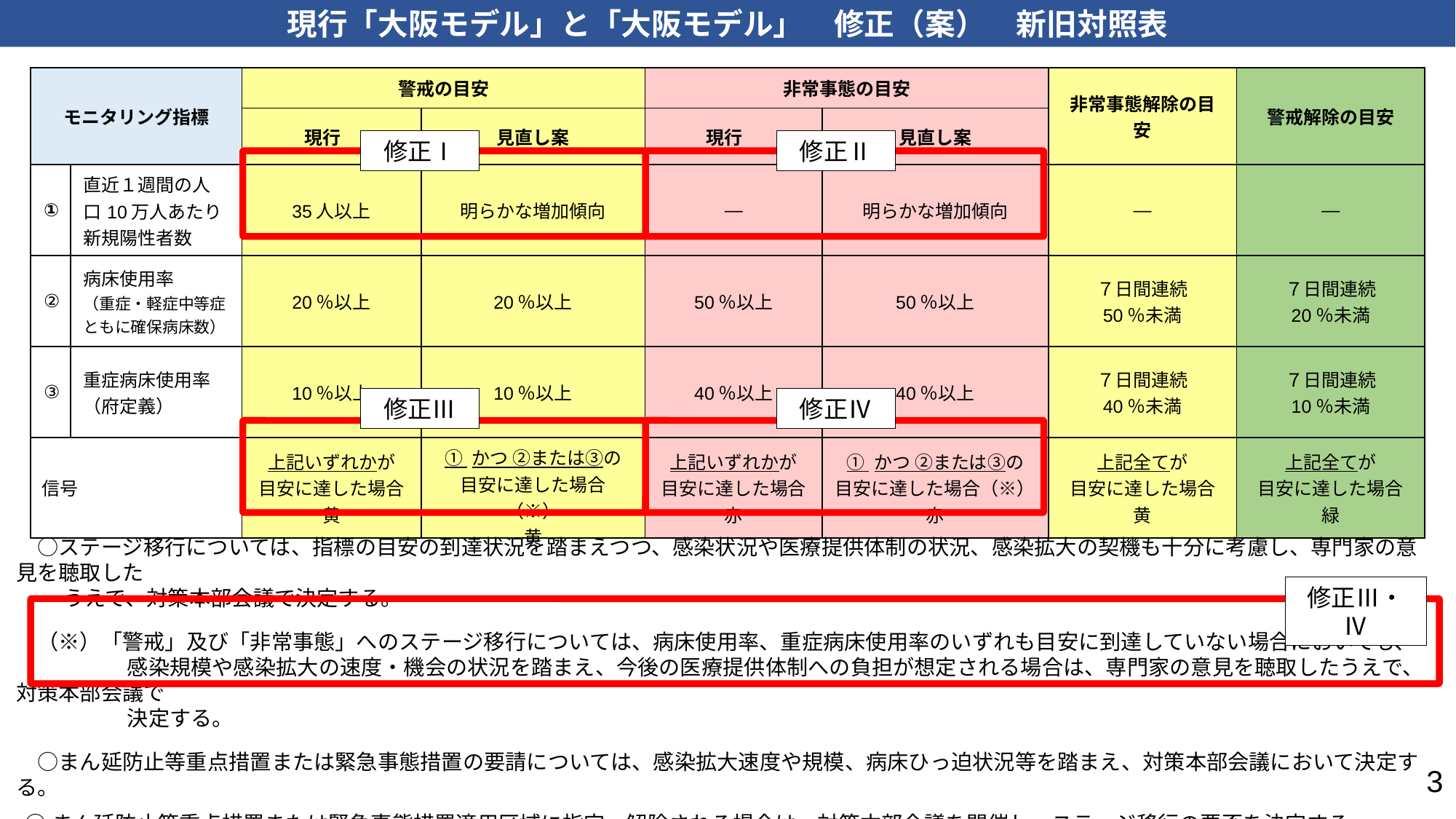

現行「大阪モデル」と「大阪モデル」　修正（案）　新旧対照表
| モニタリング指標 |  | 警戒の目安 | 警戒の目安 | 非常事態の目安 |  | 非常事態解除の目安 | 警戒解除の目安 |
| --- | --- | --- | --- | --- | --- | --- | --- |
|  |  | 現行 | 見直し案 | 現行 | 見直し案 |  |  |
| ① | 直近１週間の人口10万人あたり新規陽性者数 | 35人以上 | 明らかな増加傾向 | ― | 明らかな増加傾向 | ― | ― |
| ② | 病床使用率 （重症・軽症中等症ともに確保病床数） | 20％以上 | 20％以上 | 50％以上 | 50％以上 | ７日間連続 50％未満 | ７日間連続 20％未満 |
| ③ | 重症病床使用率 （府定義） | 10％以上 | 10％以上 | 40％以上 | 40％以上 | ７日間連続 40％未満 | ７日間連続 10％未満 |
| 信号 |  | 上記いずれかが 目安に達した場合 黄 | ① かつ ②または③の 目安に達した場合（※） 黄 | 上記いずれかが 目安に達した場合 赤 | ① かつ ②または③の 目安に達した場合（※） 赤 | 上記全てが 目安に達した場合 黄 | 上記全てが 目安に達した場合 緑 |
修正Ⅰ
修正Ⅱ

修正Ⅲ
修正Ⅳ

　○ステージ移行については、指標の目安の到達状況を踏まえつつ、感染状況や医療提供体制の状況、感染拡大の契機も十分に考慮し、専門家の意見を聴取した
　　 うえで、対策本部会議で決定する。

　（※）「警戒」及び「非常事態」へのステージ移行については、病床使用率、重症病床使用率のいずれも目安に到達していない場合においても、
　　 　　　感染規模や感染拡大の速度・機会の状況を踏まえ、今後の医療提供体制への負担が想定される場合は、専門家の意見を聴取したうえで、対策本部会議で
　　　　　 決定する。

　○まん延防止等重点措置または緊急事態措置の要請については、感染拡大速度や規模、病床ひっ迫状況等を踏まえ、対策本部会議において決定する。

  ○まん延防止等重点措置または緊急事態措置適用区域に指定・解除される場合は、対策本部会議を開催し、ステージ移行の要否を決定する。
修正Ⅲ・Ⅳ

3